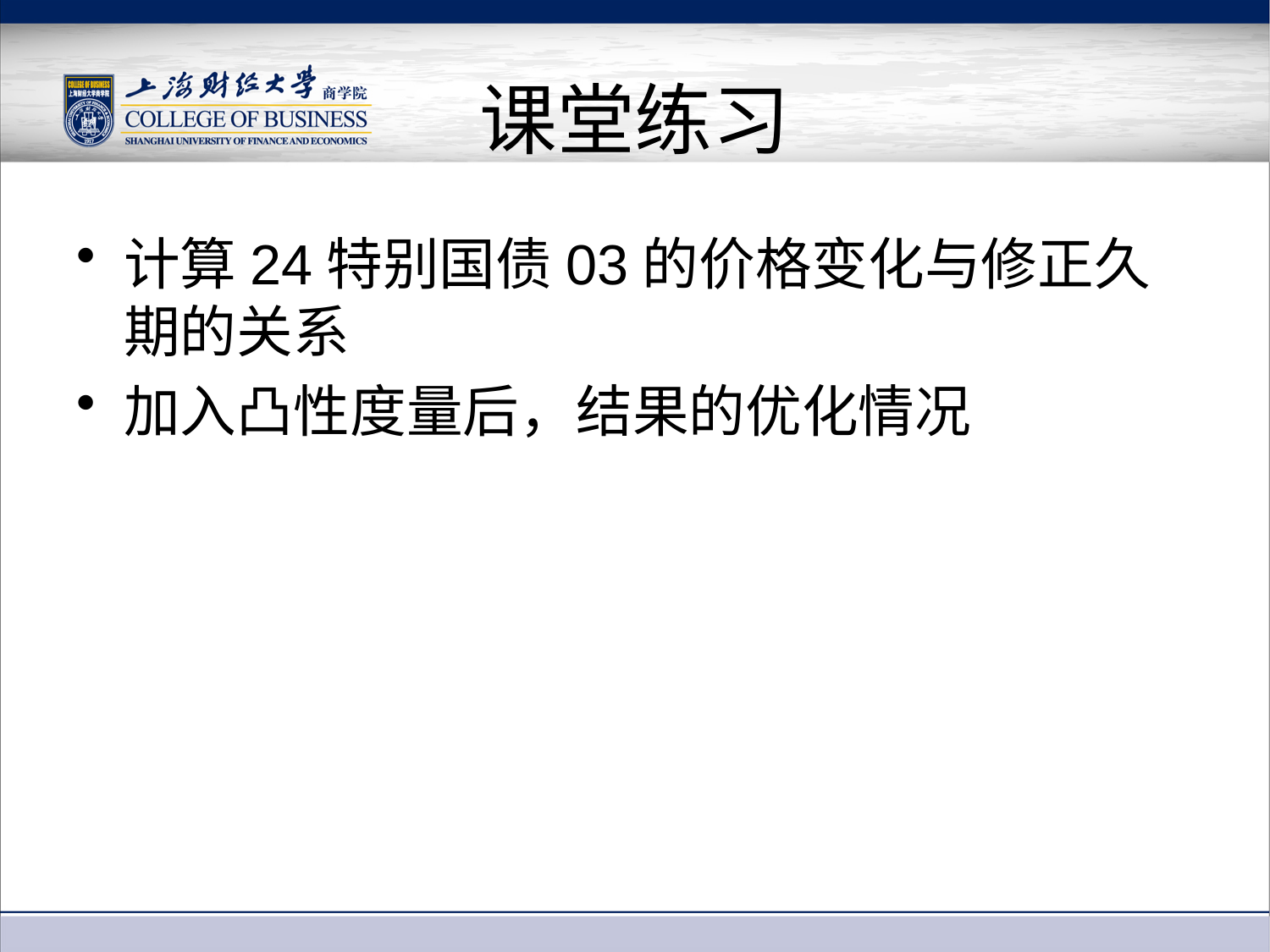

# 课堂练习
计算24特别国债03的价格变化与修正久期的关系
加入凸性度量后，结果的优化情况